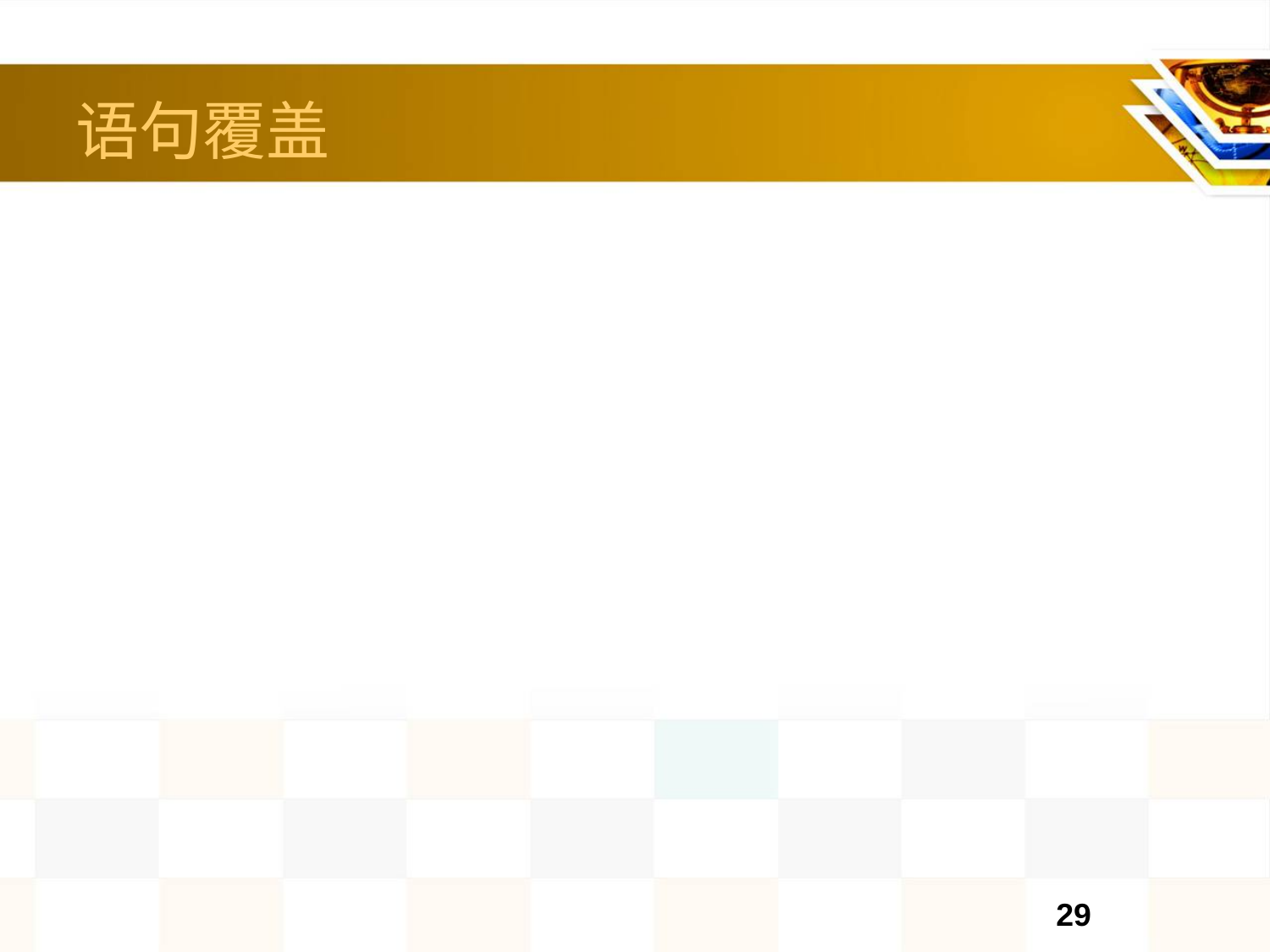

# 语句覆盖
【优点】可以很直观地从源代码得到测试用例，无须细分每条判定表达式。
【缺点】由于这种测试方法仅仅针对程序逻辑中显式存在的语句，但对于隐藏的条件是无法测试的。如在多分支的逻辑运算中无法全面的考虑。语句覆盖是最弱的逻辑覆盖。
语句覆盖通常是实际测试过程中所要达到的最基本的逻辑覆盖度量标准。